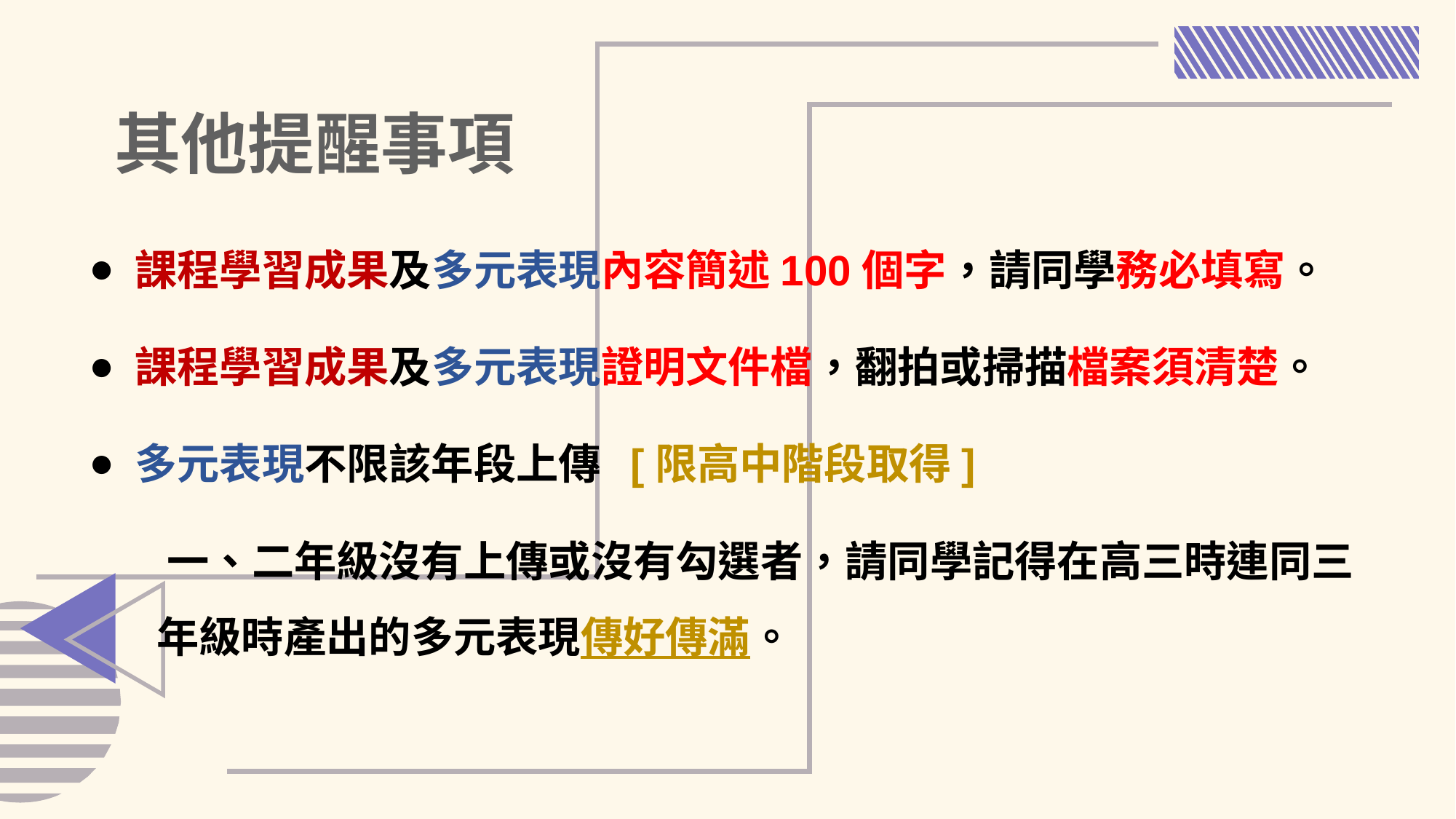

其他提醒事項
 課程學習成果及多元表現內容簡述100個字，請同學務必填寫。
 課程學習成果及多元表現證明文件檔，翻拍或掃描檔案須清楚。
 多元表現不限該年段上傳  [限高中階段取得]
       一、二年級沒有上傳或沒有勾選者，請同學記得在高三時連同三
       年級時產出的多元表現傳好傳滿。